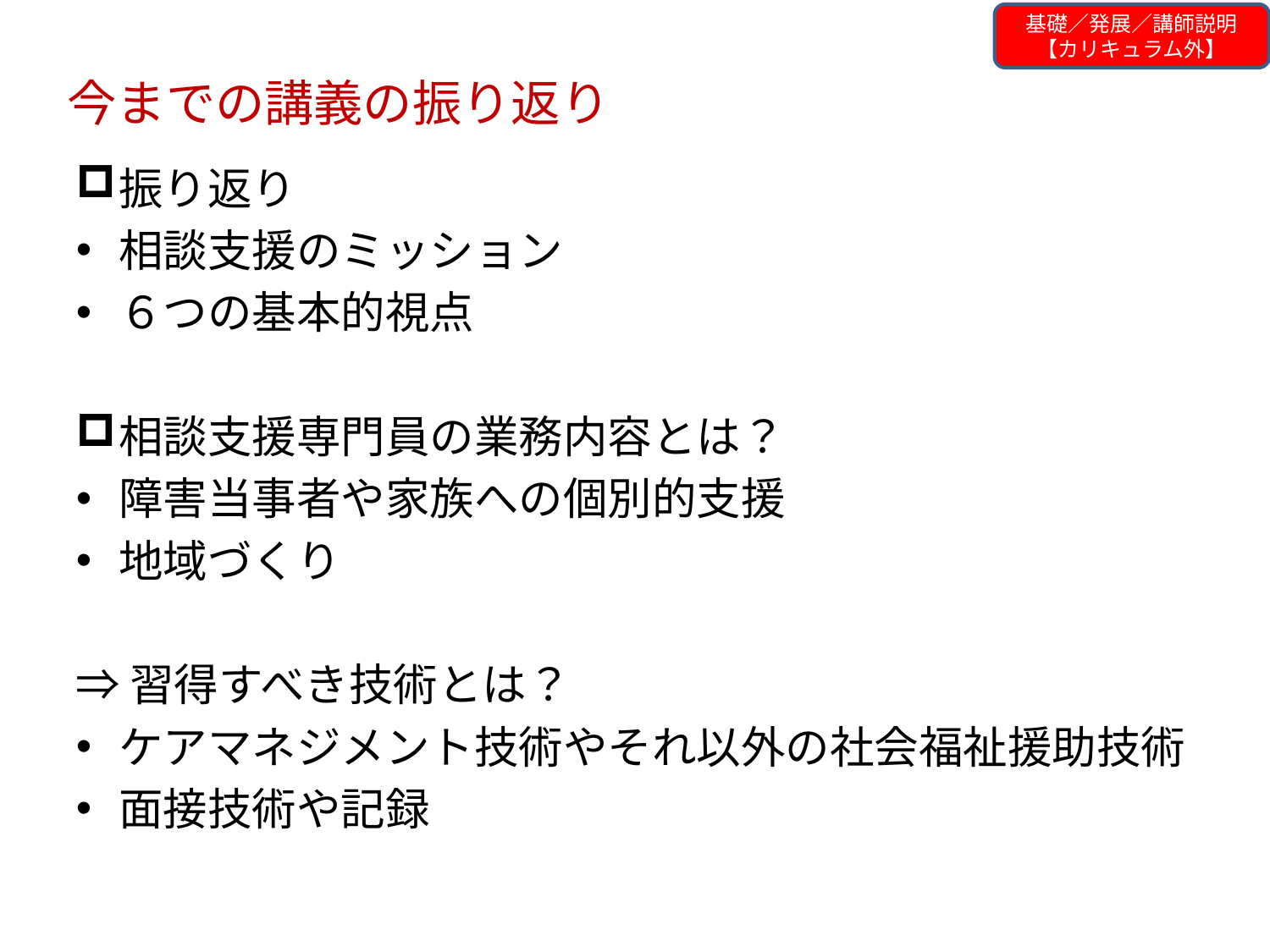

基礎／発展／講師説明
【カリキュラム外】
今までの講義の振り返り
振り返り
相談支援のミッション
６つの基本的視点

相談支援専門員の業務内容とは？
障害当事者や家族への個別的支援
地域づくり

⇒習得すべき技術とは？
ケアマネジメント技術やそれ以外の社会福祉援助技術
面接技術や記録